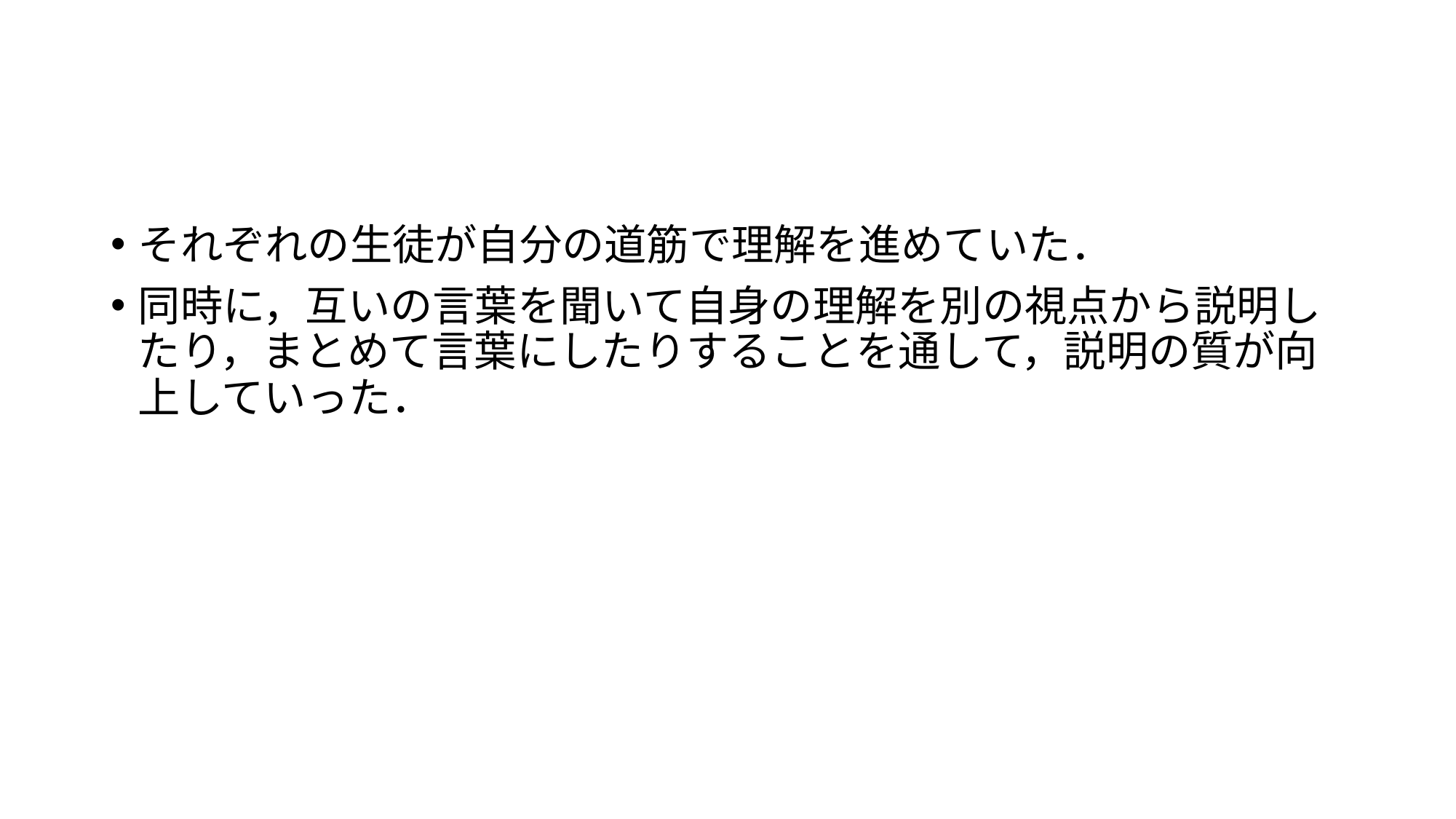

#
それぞれの生徒が自分の道筋で理解を進めていた．
同時に，互いの言葉を聞いて自身の理解を別の視点から説明したり，まとめて言葉にしたりすることを通して，説明の質が向上していった．